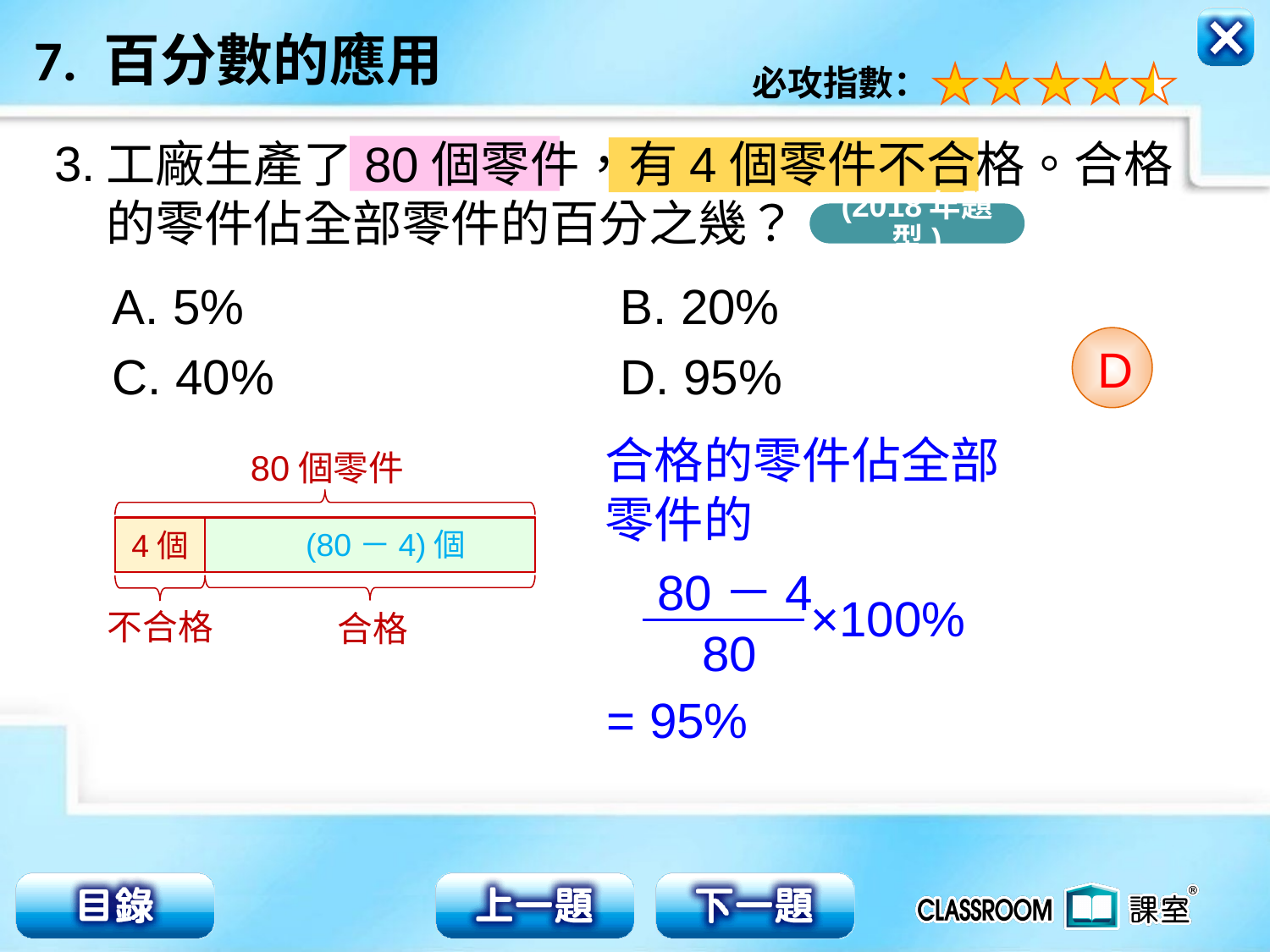

3.
工廠生產了80個零件，有4個零件不合格。合格的零件佔全部零件的百分之幾？

(2018年題型)
A. 5% 			B. 20%
C. 40% 			D. 95%

D
合格的零件佔全部零件的

80個零件

4個

(80－4)個

80－4
×100%
不合格
合格
80
= 95%